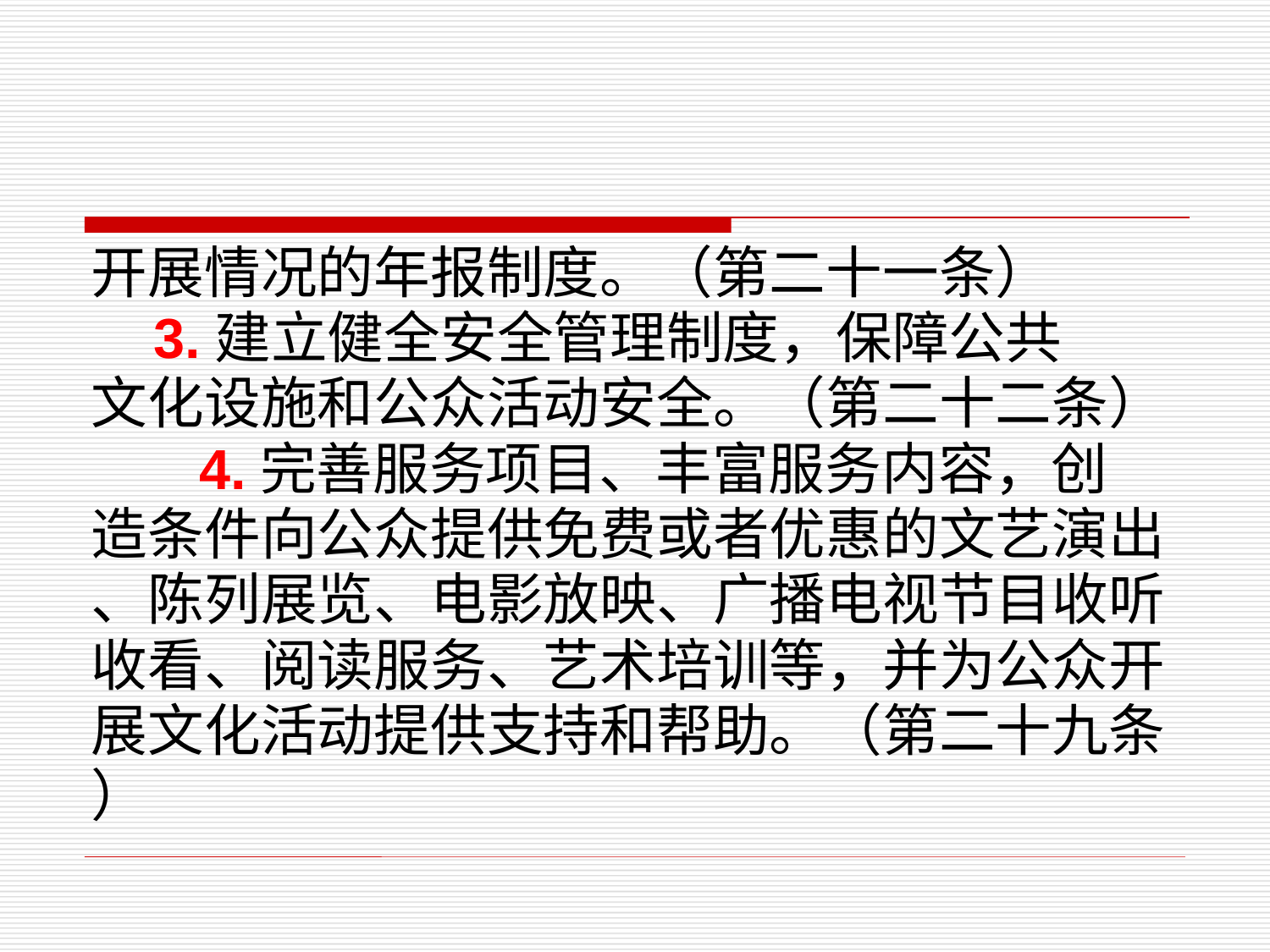

开展情况的年报制度。（第二十一条）
    3.建立健全安全管理制度，保障公共
文化设施和公众活动安全。（第二十二条）
　   4.完善服务项目、丰富服务内容，创
造条件向公众提供免费或者优惠的文艺演出
、陈列展览、电影放映、广播电视节目收听
收看、阅读服务、艺术培训等，并为公众开
展文化活动提供支持和帮助。（第二十九条
）